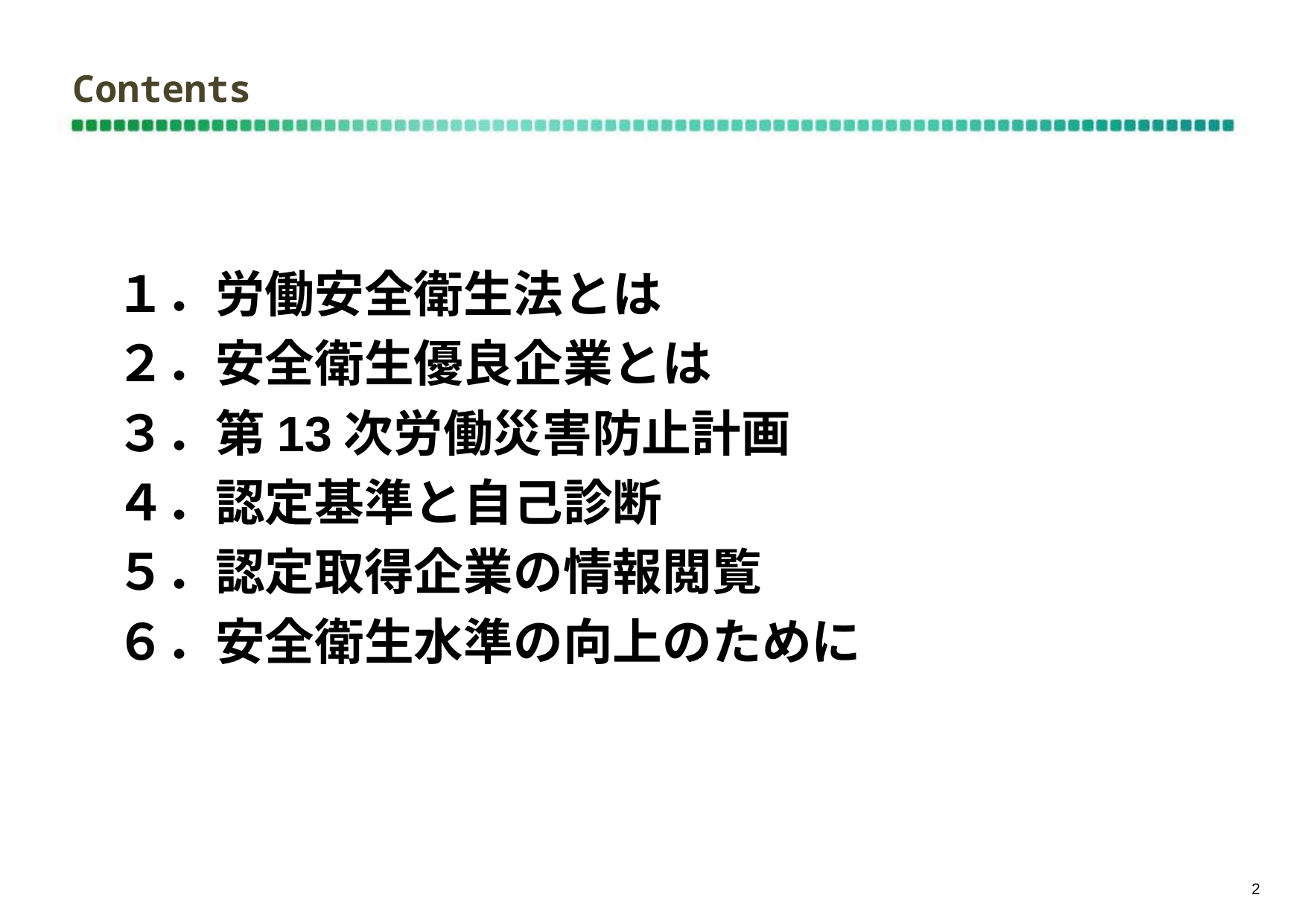

# Contents
１．労働安全衛生法とは
２．安全衛生優良企業とは
３．第13次労働災害防止計画
４．認定基準と自己診断
５．認定取得企業の情報閲覧
６．安全衛生水準の向上のために
2